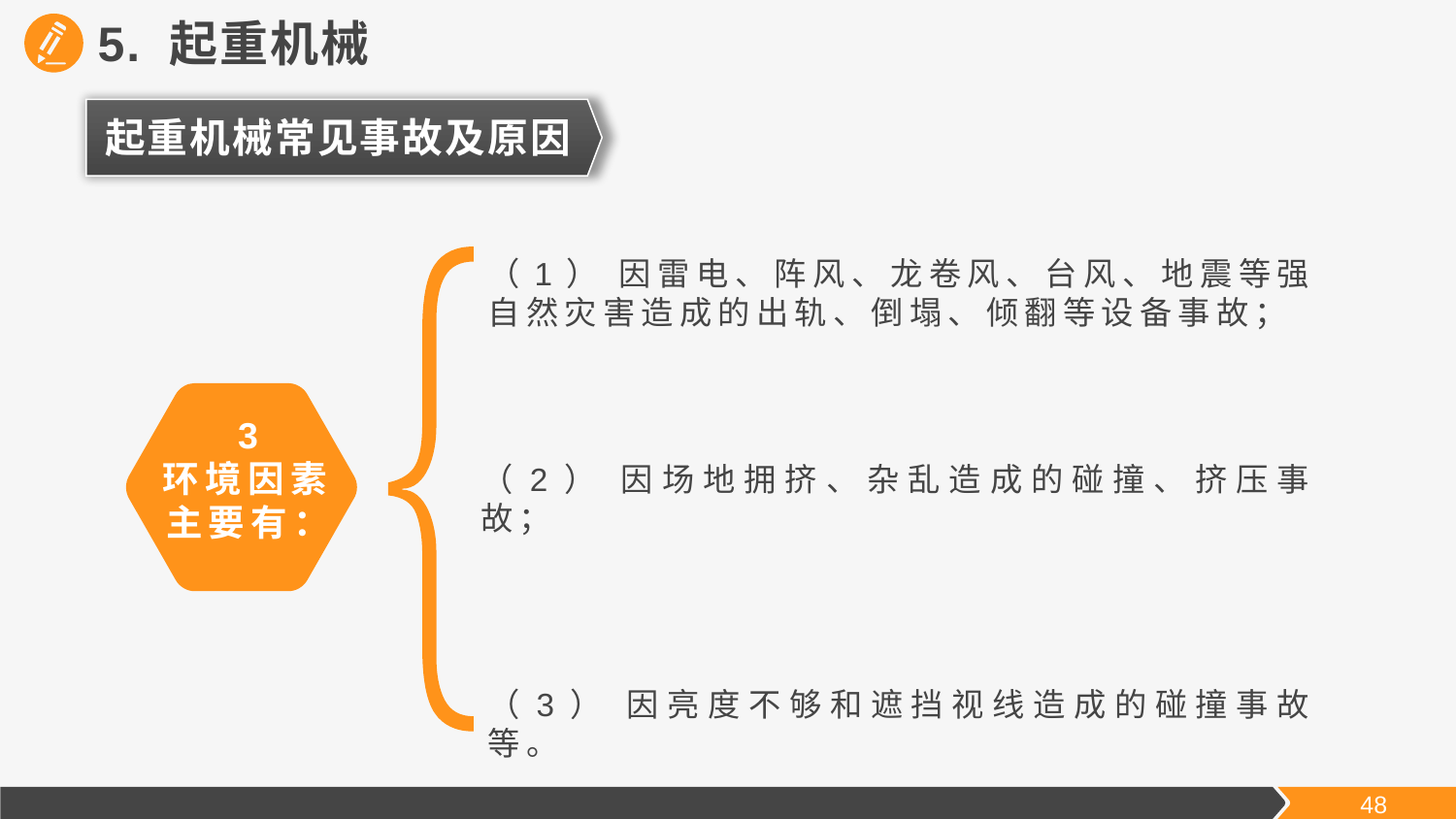

5. 起重机械

起重机械常见事故及原因

3
环境因素主要有：
（1） 因雷电、阵风、龙卷风、台风、地震等强自然灾害造成的出轨、倒塌、倾翻等设备事故；
（2） 因场地拥挤、杂乱造成的碰撞、挤压事故；
（3） 因亮度不够和遮挡视线造成的碰撞事故等。